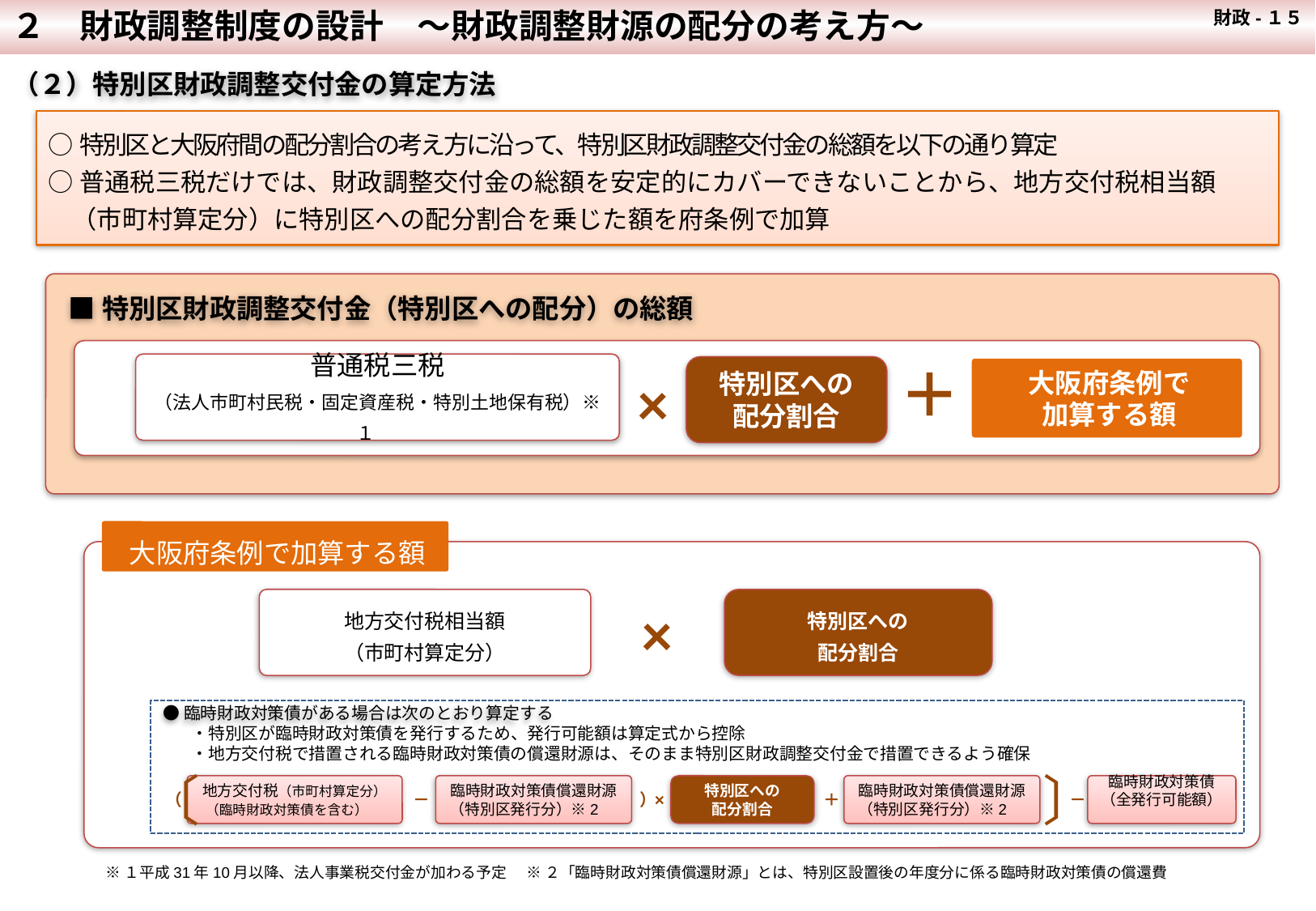

２　財政調整制度の設計　～財政調整財源の配分の考え方～
 財政-１５
（２）特別区財政調整交付金の算定方法
○特別区と大阪府間の配分割合の考え方に沿って、特別区財政調整交付金の総額を以下の通り算定
○普通税三税だけでは、財政調整交付金の総額を安定的にカバーできないことから、地方交付税相当額（市町村算定分）に特別区への配分割合を乗じた額を府条例で加算

■特別区財政調整交付金（特別区への配分）の総額

＋
普通税三税
（法人市町村民税・固定資産税・特別土地保有税）※１
特別区への
配分割合
×
大阪府条例で
加算する額
大阪府条例で加算する額

地方交付税相当額
（市町村算定分）
特別区への
配分割合
×
●臨時財政対策債がある場合は次のとおり算定する
・特別区が臨時財政対策債を発行するため、発行可能額は算定式から控除
・地方交付税で措置される臨時財政対策債の償還財源は、そのまま特別区財政調整交付金で措置できるよう確保
地方交付税（市町村算定分）
（臨時財政対策債を含む）
臨時財政対策債償還財源（特別区発行分）※2
（
－
）
臨時財政対策債償還財源（特別区発行分）※2
臨時財政対策債
（全発行可能額）
×
＋
－
特別区への
配分割合

〔
〕
※１平成31年10月以降、法人事業税交付金が加わる予定
※２「臨時財政対策債償還財源」とは、特別区設置後の年度分に係る臨時財政対策債の償還費